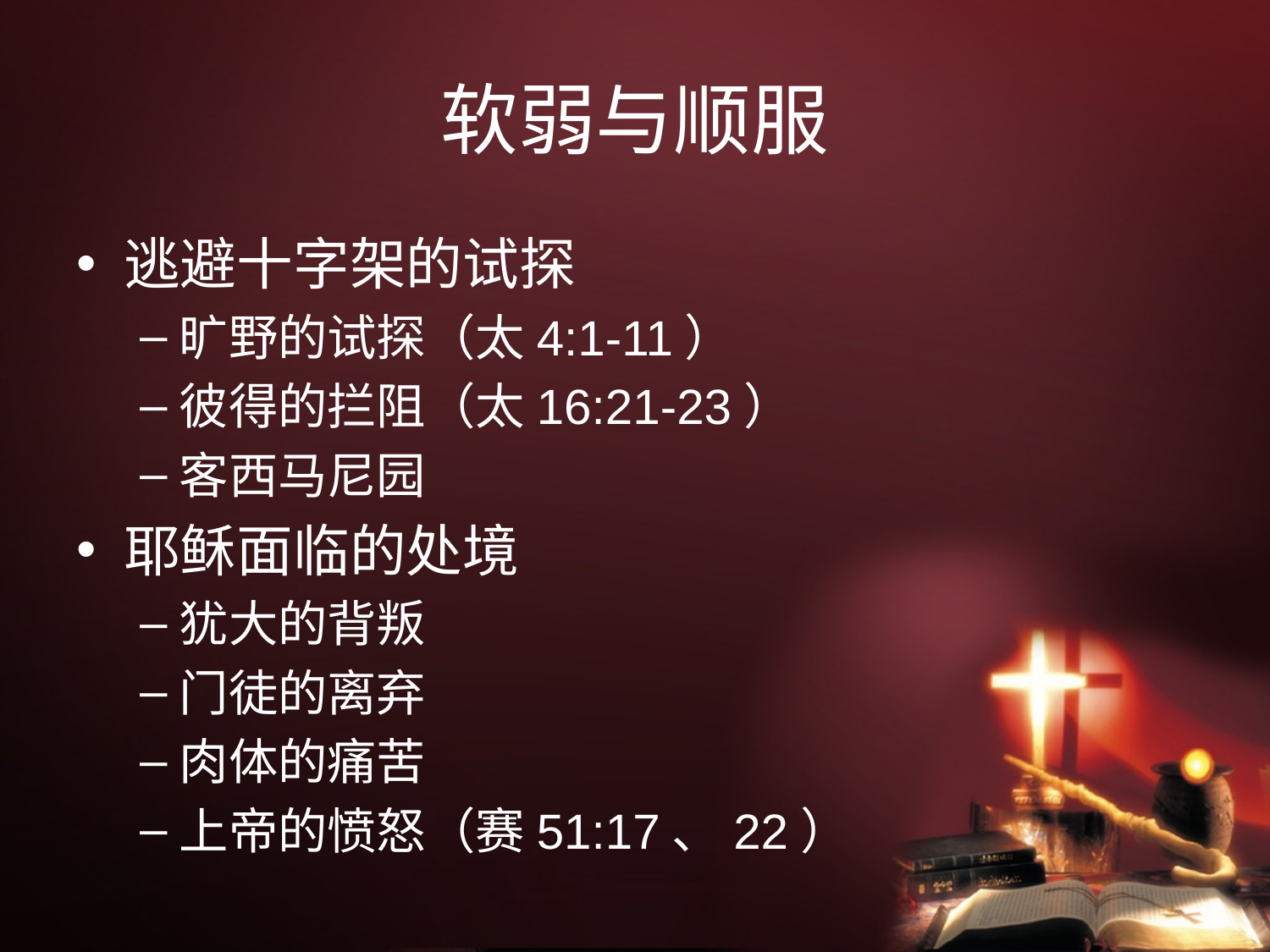

# 软弱与顺服
逃避十字架的试探
旷野的试探（太4:1-11）
彼得的拦阻（太16:21-23）
客西马尼园
耶稣面临的处境
犹大的背叛
门徒的离弃
肉体的痛苦
上帝的愤怒（赛51:17、22）